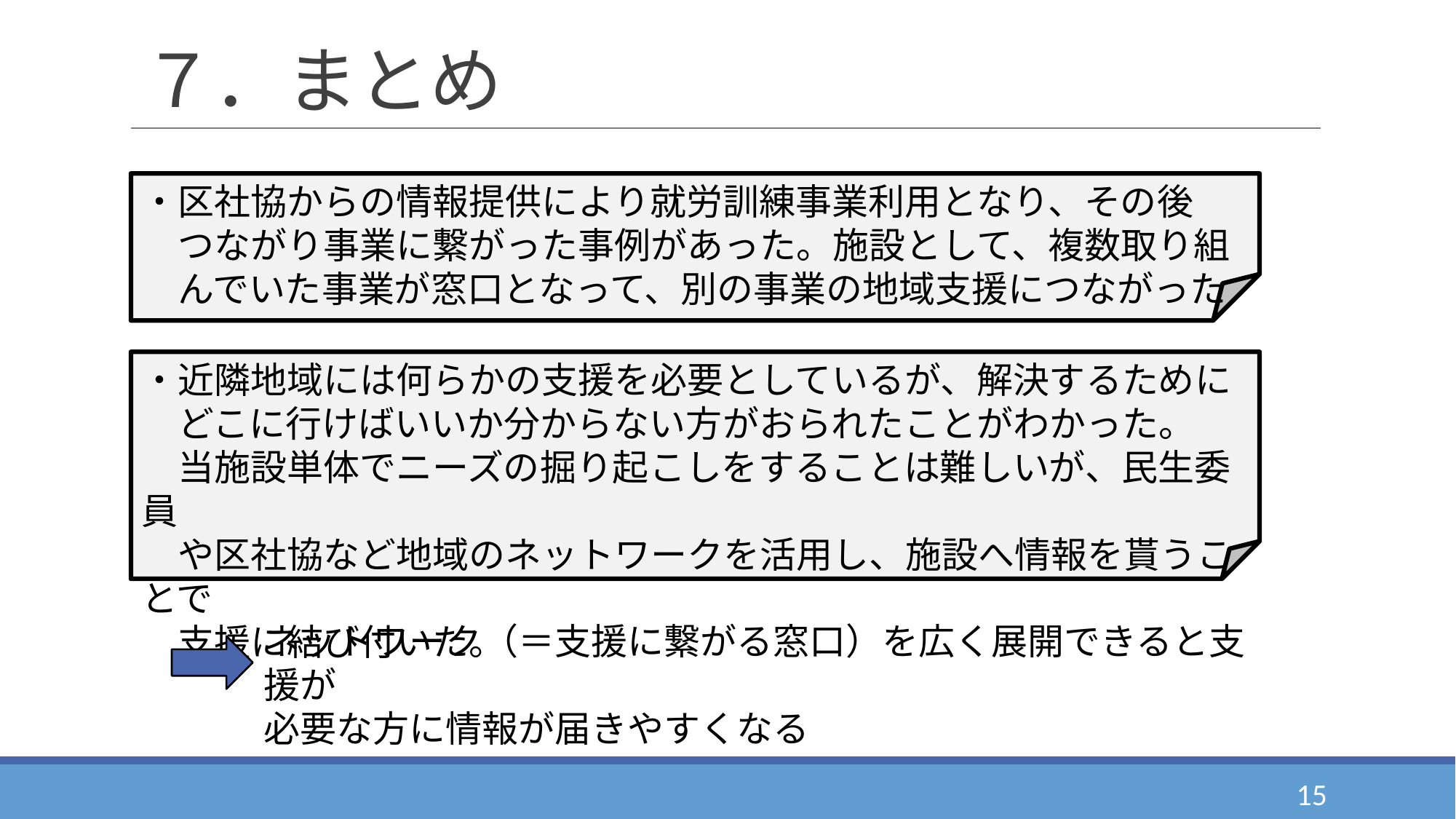

# ７．まとめ
・区社協からの情報提供により就労訓練事業利用となり、その後
　つながり事業に繋がった事例があった。施設として、複数取り組
　んでいた事業が窓口となって、別の事業の地域支援につながった
・近隣地域には何らかの支援を必要としているが、解決するために
　どこに行けばいいか分からない方がおられたことがわかった。
　当施設単体でニーズの掘り起こしをすることは難しいが、民生委員
　や区社協など地域のネットワークを活用し、施設へ情報を貰うことで
　支援に結び付いた。
ネットワーク（＝支援に繋がる窓口）を広く展開できると支援が
必要な方に情報が届きやすくなる

15